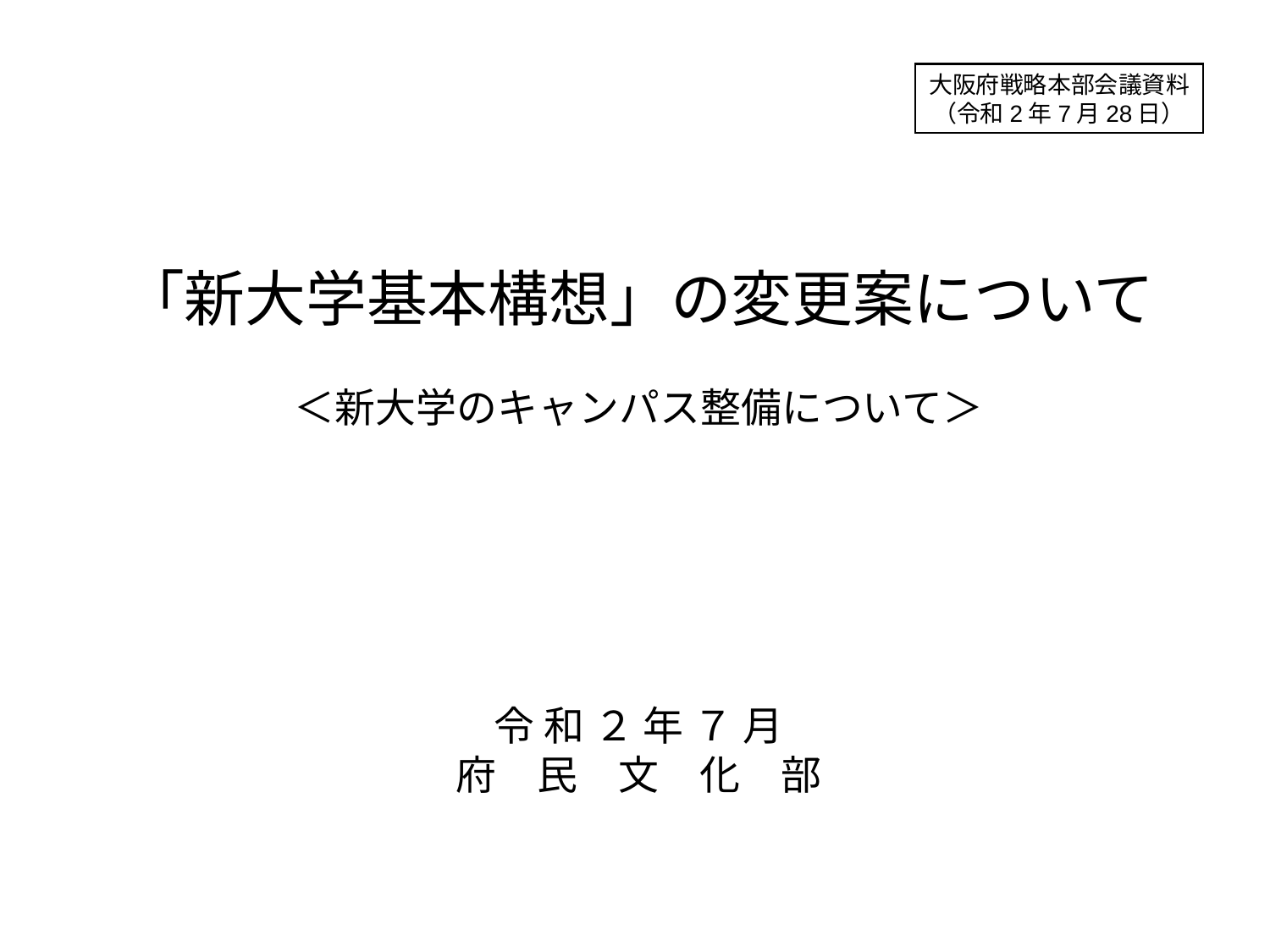

大阪府戦略本部会議資料
（令和2年7月28日）
「新大学基本構想」の変更案について

＜新大学のキャンパス整備について＞
令 和 ２ 年 ７ 月
府　民　文　化　部